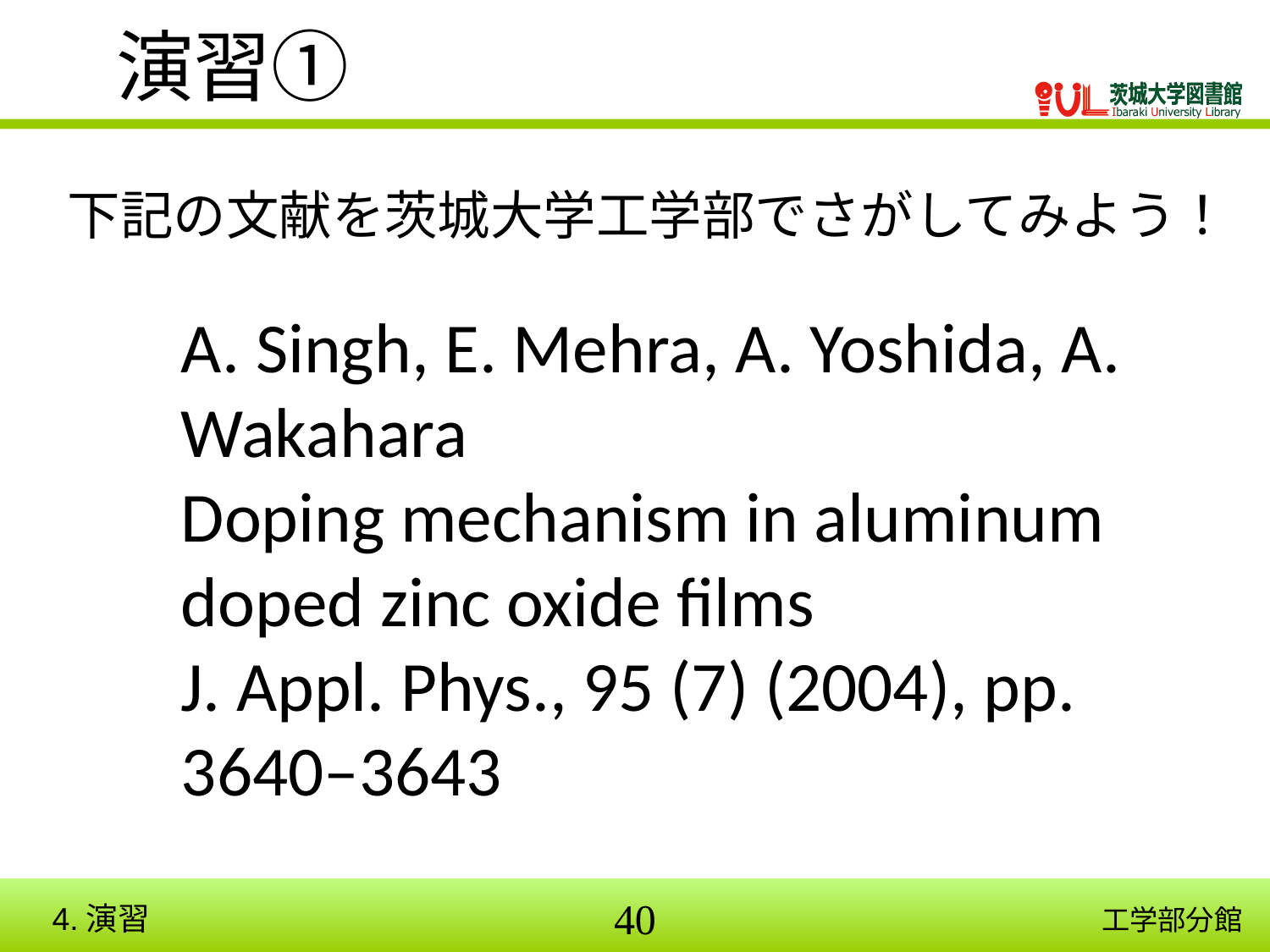

# 演習①
下記の文献を茨城大学工学部でさがしてみよう！
A. Singh, E. Mehra, A. Yoshida, A. Wakahara
Doping mechanism in aluminum doped zinc oxide films
J. Appl. Phys., 95 (7) (2004), pp. 3640–3643
4.演習